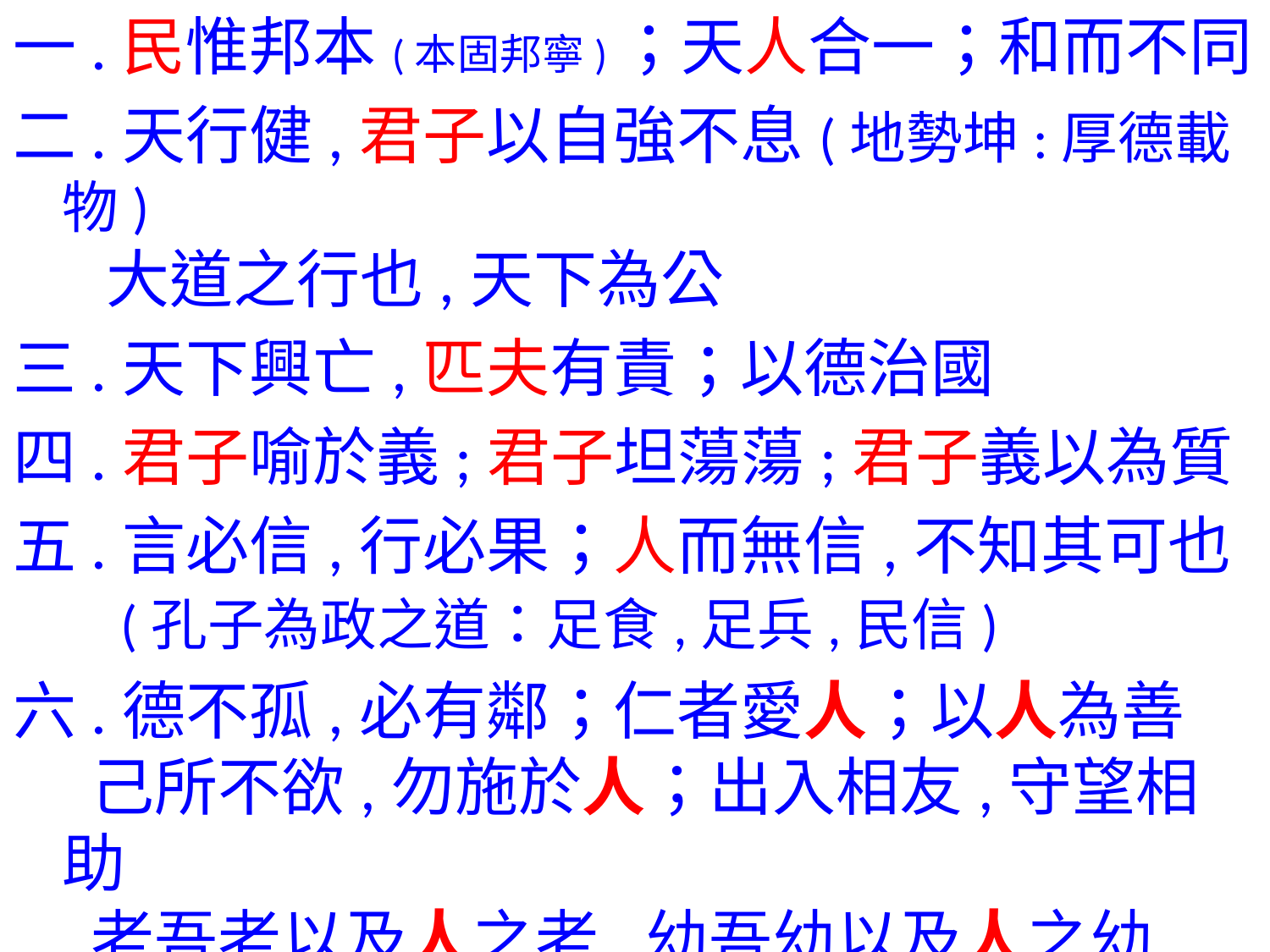

一.民惟邦本(本固邦寧)；天人合一；和而不同
二.天行健,君子以自強不息(地勢坤:厚德載物)
  大道之行也,天下為公
三.天下興亡,匹夫有責；以德治國
四.君子喻於義;君子坦蕩蕩;君子義以為質
五.言必信,行必果；人而無信,不知其可也
   (孔子為政之道：足食,足兵,民信)
六.德不孤,必有鄰；仁者愛人；以人為善
  己所不欲,勿施於人；出入相友,守望相助
  老吾老以及人之老,幼吾幼以及人之幼
  扶貧濟困；不患寡,而患不均